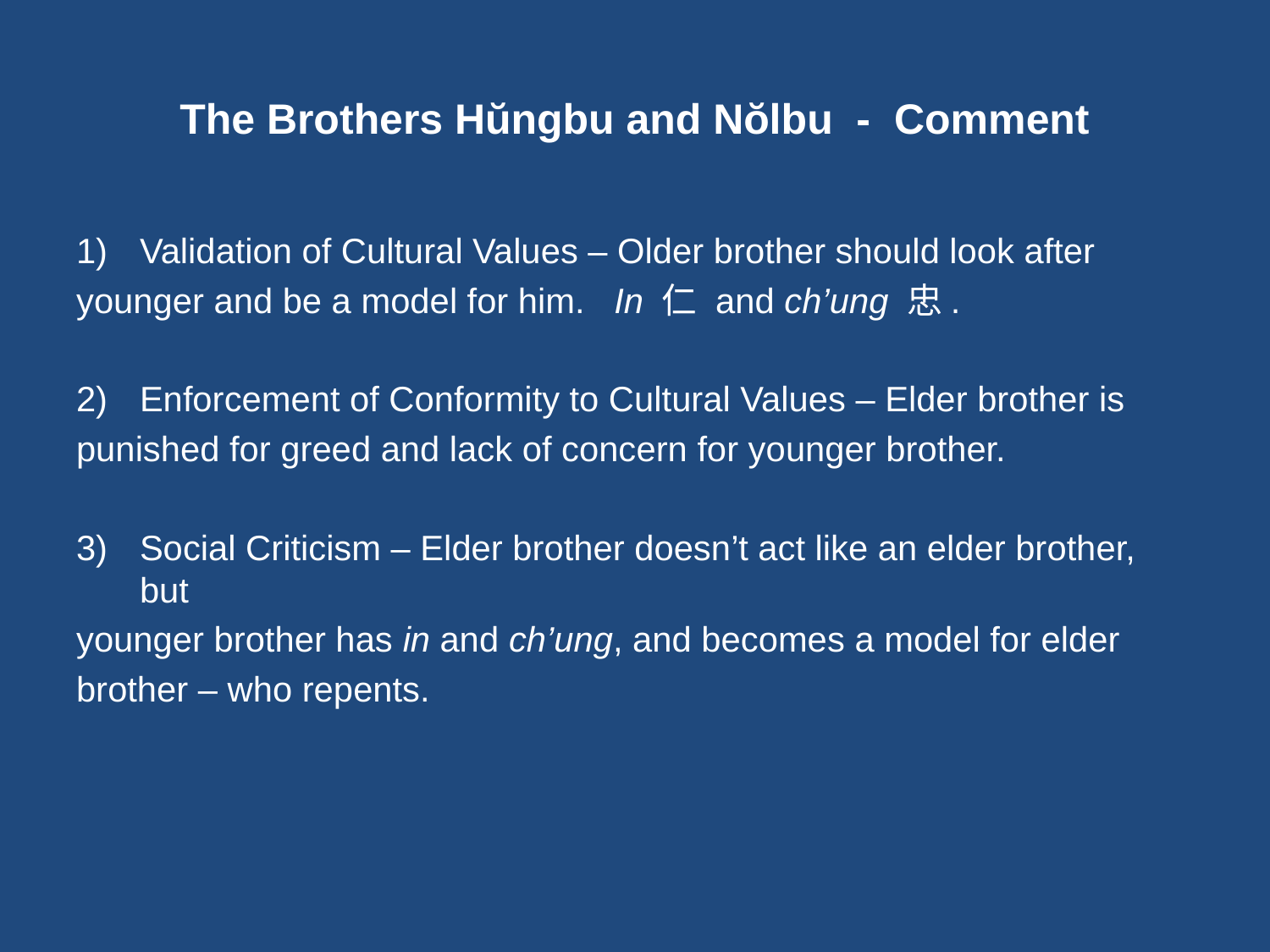

# The Brothers Hŭngbu and Nŏlbu  -  Comment
Validation of Cultural Values – Older brother should look after
younger and be a model for him.   In 仁 and ch’ung 忠.

Enforcement of Conformity to Cultural Values – Elder brother is
punished for greed and lack of concern for younger brother.

Social Criticism – Elder brother doesn’t act like an elder brother, but
younger brother has in and ch’ung, and becomes a model for elder
brother – who repents.